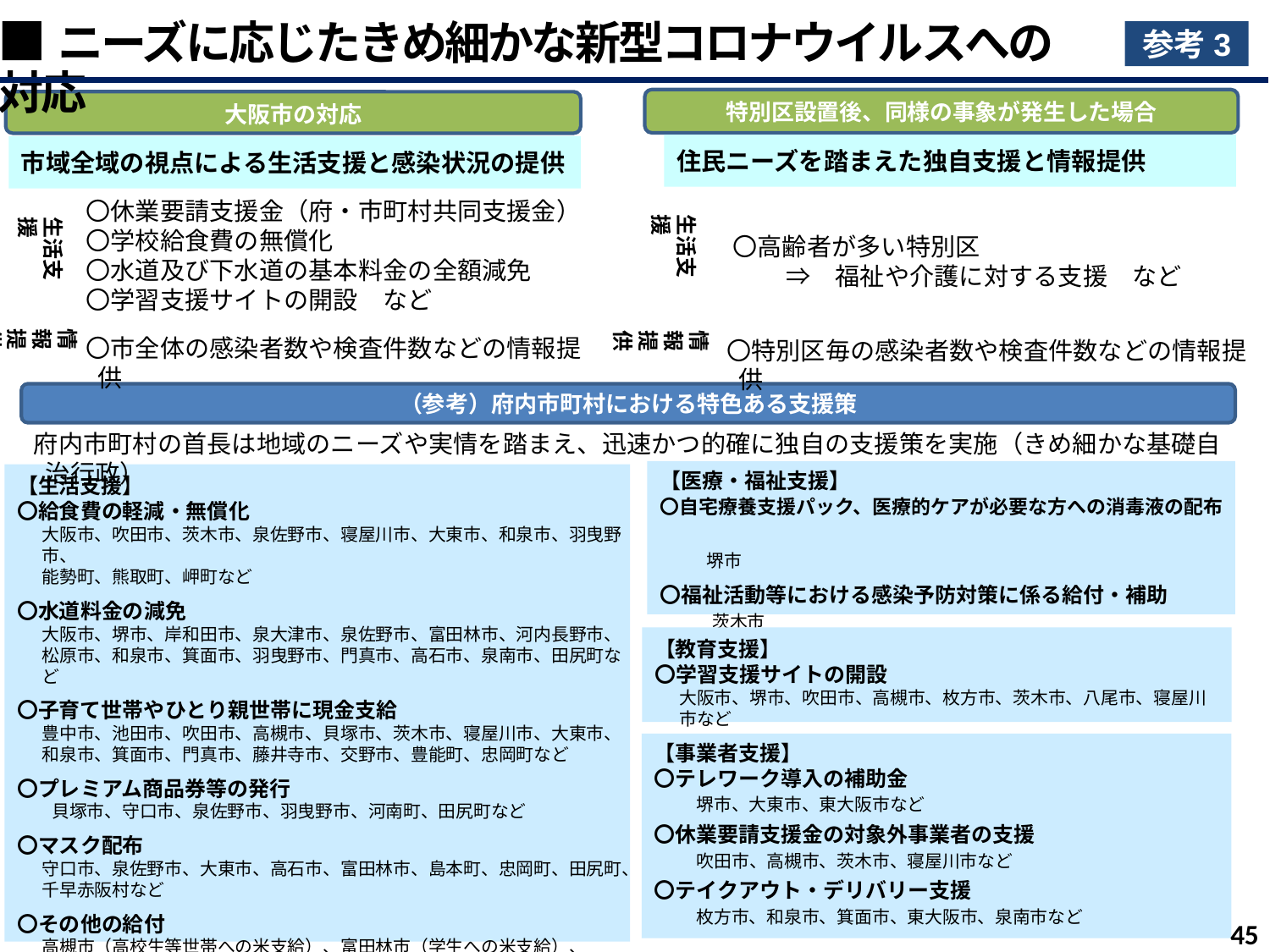

■ニーズに応じたきめ細かな新型コロナウイルスへの対応
参考3
特別区設置後、同様の事象が発生した場合
大阪市の対応
住民ニーズを踏まえた独自支援と情報提供
市域全域の視点による生活支援と感染状況の提供
〇休業要請支援金（府・市町村共同支援金）
〇学校給食費の無償化
〇水道及び下水道の基本料金の全額減免
〇学習支援サイトの開設　など
生活支援
生活支援
　〇高齢者が多い特別区
　　　⇒　福祉や介護に対する支援　など
情報
提供
情報
提供
〇市全体の感染者数や検査件数などの情報提供
〇特別区毎の感染者数や検査件数などの情報提供
（参考）府内市町村における特色ある支援策

府内市町村の首長は地域のニーズや実情を踏まえ、迅速かつ的確に独自の支援策を実施（きめ細かな基礎自治行政）
【医療・福祉支援】
〇自宅療養支援パック、医療的ケアが必要な方への消毒液の配布
　　 堺市
〇福祉活動等における感染予防対策に係る給付・補助
　　　茨木市
【生活支援】
〇給食費の軽減・無償化
大阪市、吹田市、茨木市、泉佐野市、寝屋川市、大東市、和泉市、羽曳野市、
能勢町、熊取町、岬町など
〇水道料金の減免
大阪市、堺市、岸和田市、泉大津市、泉佐野市、富田林市、河内長野市、
松原市、和泉市、箕面市、羽曳野市、門真市、高石市、泉南市、田尻町など
〇子育て世帯やひとり親世帯に現金支給
豊中市、池田市、吹田市、高槻市、貝塚市、茨木市、寝屋川市、大東市、
和泉市、箕面市、門真市、藤井寺市、交野市、豊能町、忠岡町など
〇プレミアム商品券等の発行
　　貝塚市、守口市、泉佐野市、羽曳野市、河南町、田尻町など
〇マスク配布
守口市、泉佐野市、大東市、高石市、富田林市、島本町、忠岡町、田尻町、
千早赤阪村など
〇その他の給付
高槻市（高校生等世帯への米支給）、富田林市（学生への米支給）、
豊能町（町出身学生への米支給）太子町（高校生世代へのクオカード支給）など
【教育支援】
〇学習支援サイトの開設
大阪市、堺市、吹田市、高槻市、枚方市、茨木市、八尾市、寝屋川市など
【事業者支援】
〇テレワーク導入の補助金
　　堺市、大東市、東大阪市など
〇休業要請支援金の対象外事業者の支援
　　吹田市、高槻市、茨木市、寝屋川市など
〇テイクアウト・デリバリー支援
　　枚方市、和泉市、箕面市、東大阪市、泉南市など

45